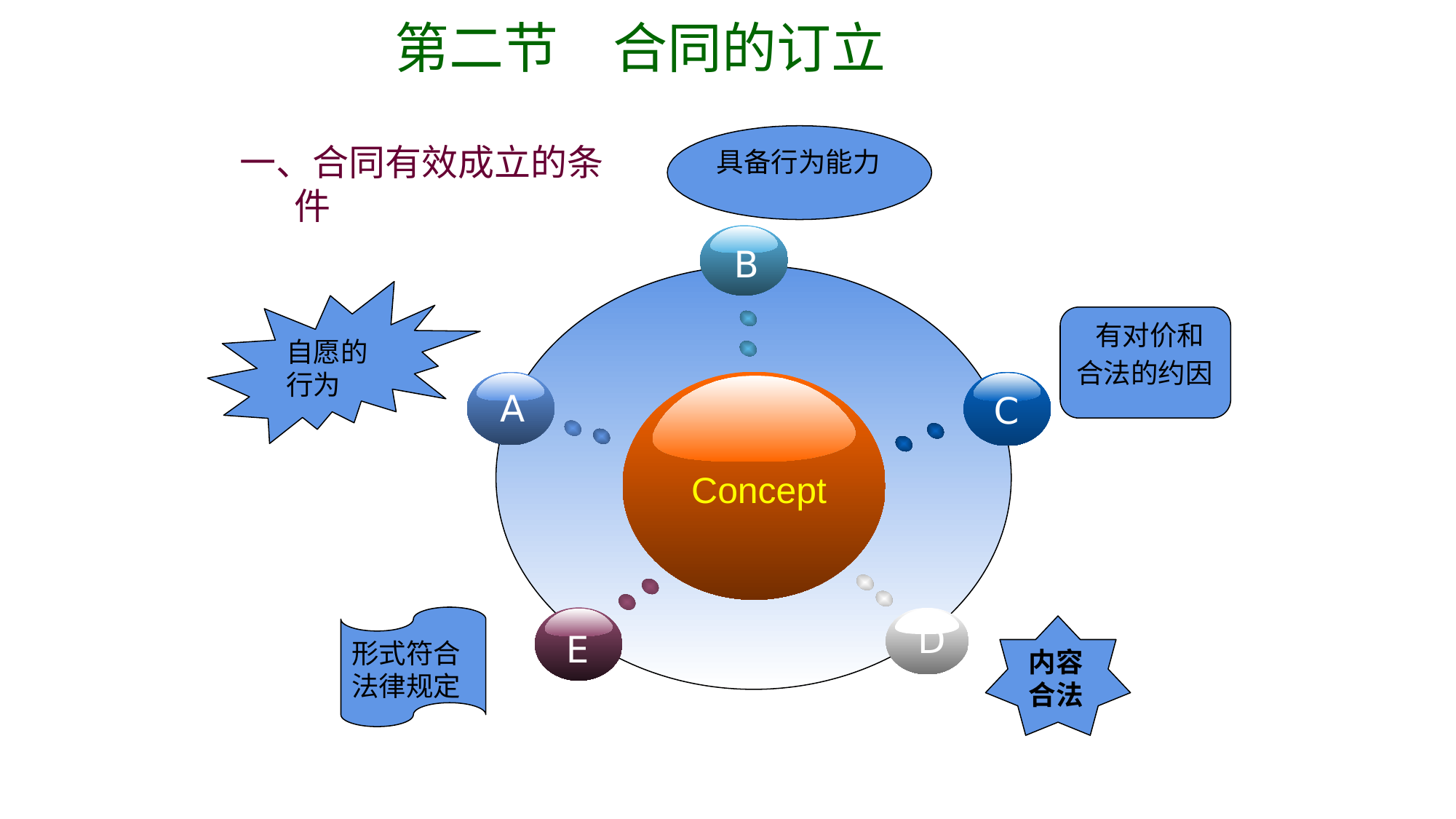

第二节　合同的订立
具备行为能力
一、合同有效成立的条件

B

A

C

Concept

E

D

自愿的行为
  有对价和
合法的约因
形式符合法律规定
内容合法